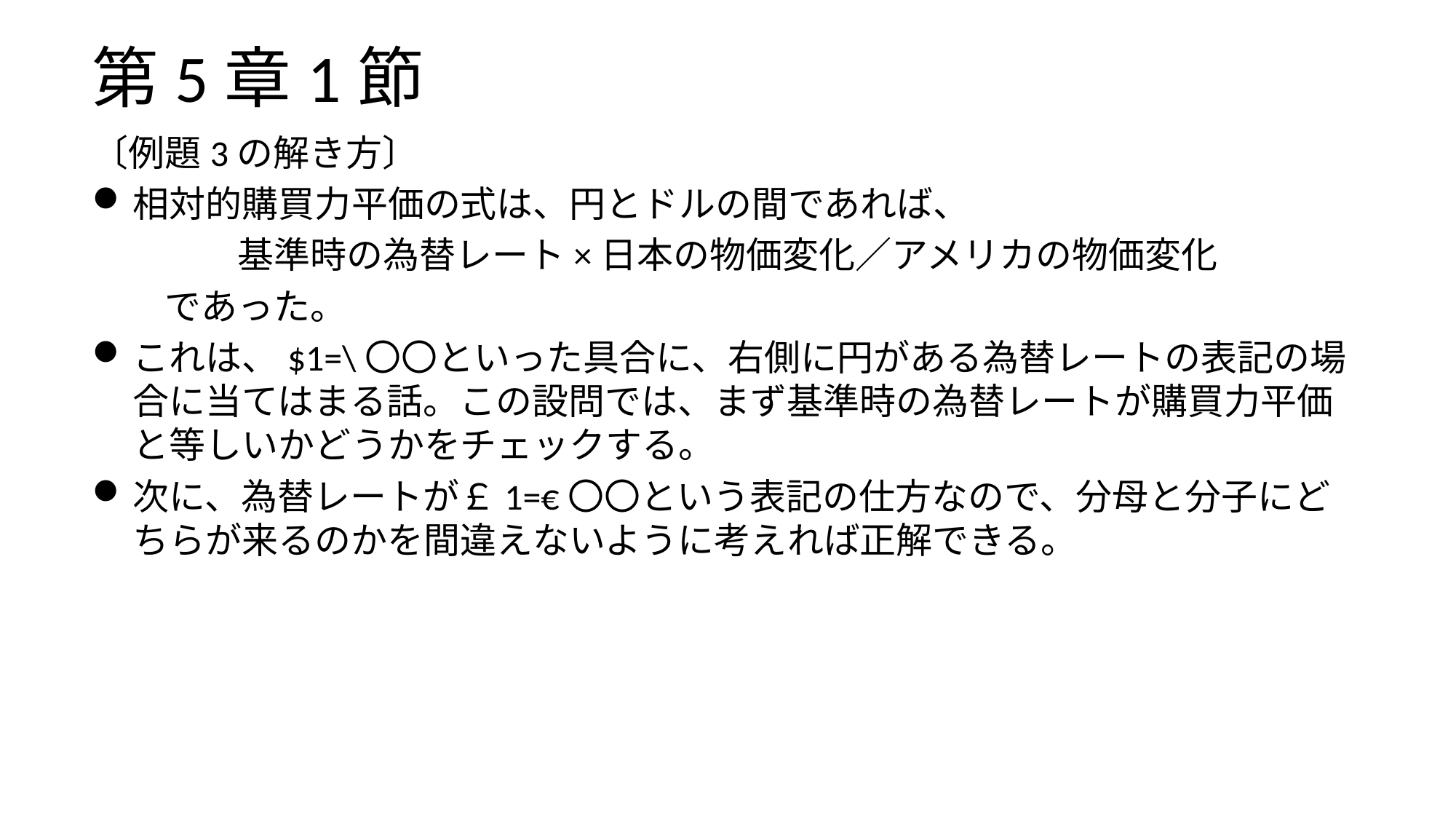

# 第5章1節
〔例題3の解き方〕
相対的購買力平価の式は、円とドルの間であれば、
　　　　基準時の為替レート×日本の物価変化／アメリカの物価変化
　　であった。
これは、$1=\〇〇といった具合に、右側に円がある為替レートの表記の場合に当てはまる話。この設問では、まず基準時の為替レートが購買力平価と等しいかどうかをチェックする。
次に、為替レートが￡1=€〇〇という表記の仕方なので、分母と分子にどちらが来るのかを間違えないように考えれば正解できる。